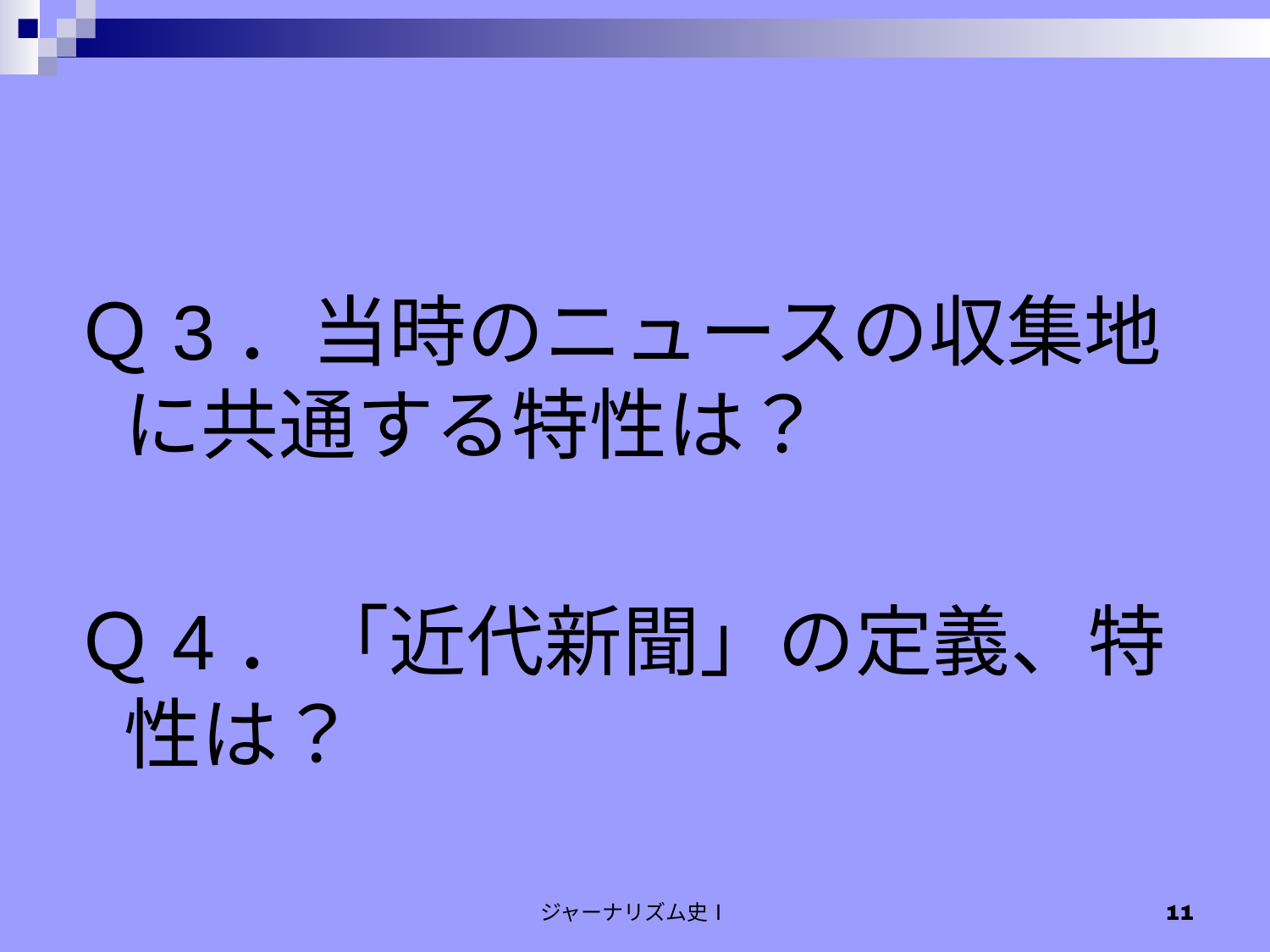

Ｑ3．当時のニュースの収集地に共通する特性は？

Ｑ4．「近代新聞」の定義、特性は？

ジャーナリズム史Ⅰ
11
11